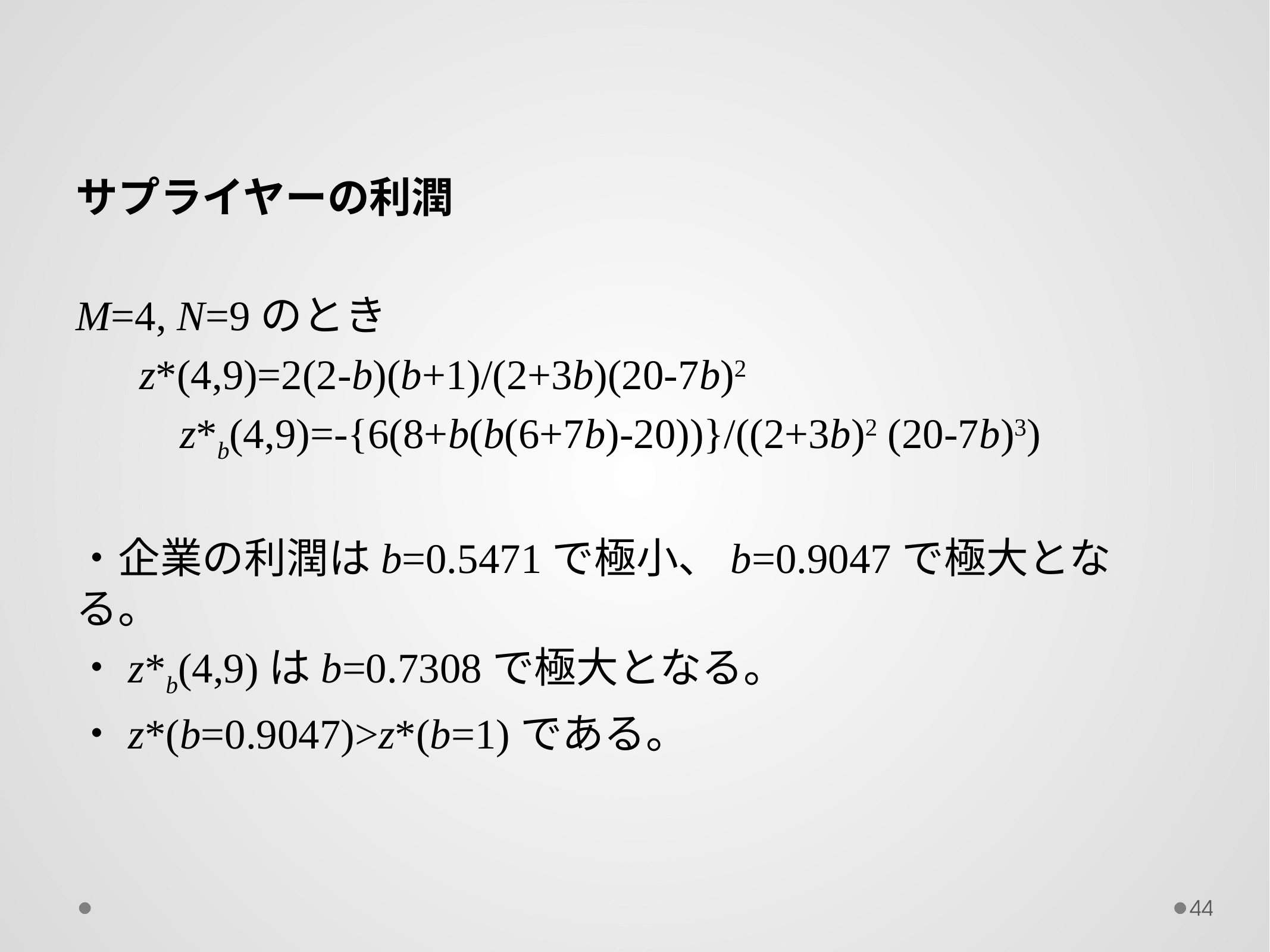

サプライヤーの利潤

M=4, N=9のとき
      z*(4,9)=2(2-b)(b+1)/(2+3b)(20-7b)2
　　 z*b(4,9)=-{6(8+b(b(6+7b)-20))}/((2+3b)2 (20-7b)3)

・企業の利潤はb=0.5471で極小、b=0.9047で極大となる。
・z*b(4,9)はb=0.7308で極大となる。
・z*(b=0.9047)>z*(b=1)である。

44